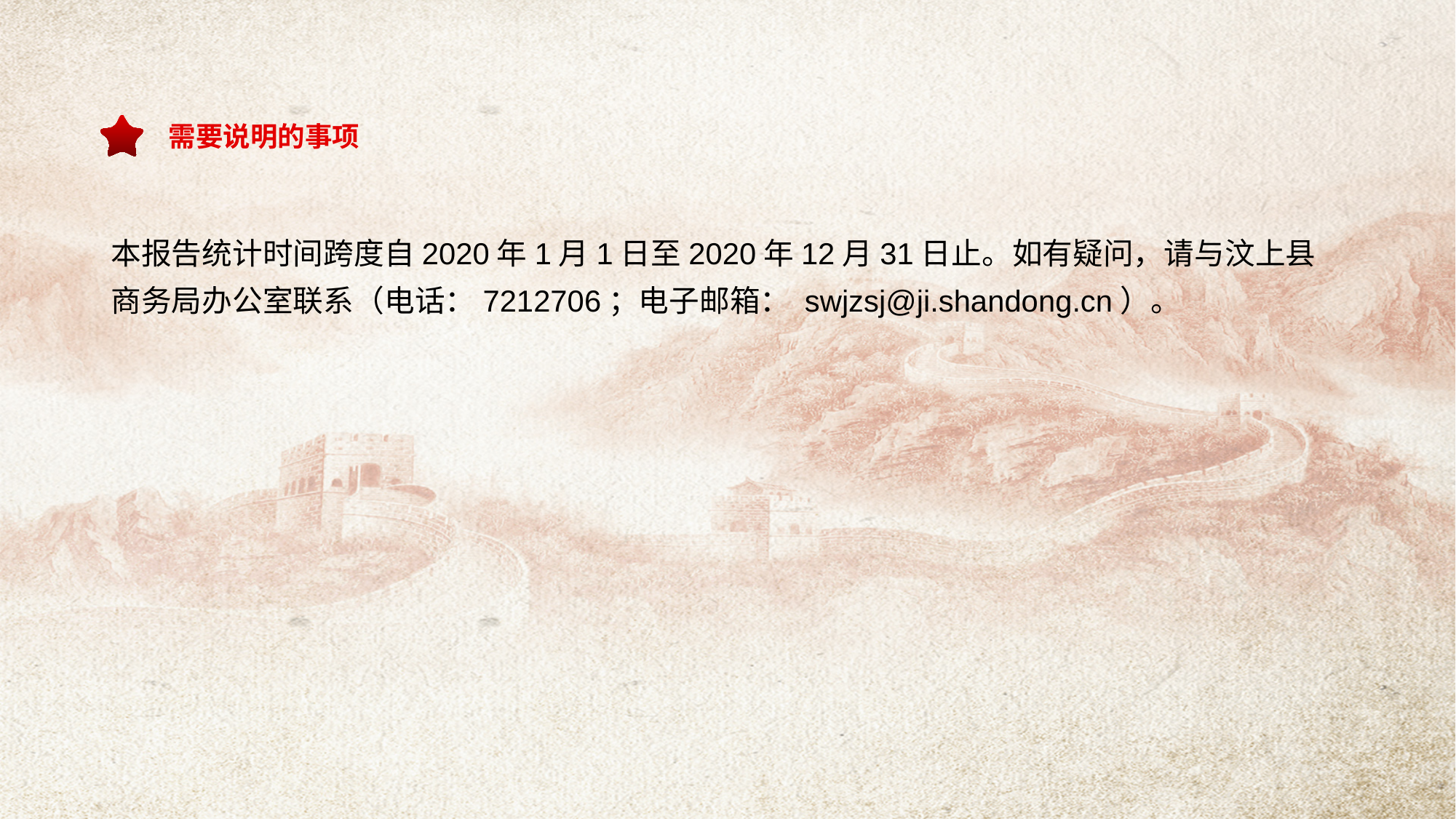

#

需要说明的事项
本报告统计时间跨度自2020年1月1日至2020年12月31日止。如有疑问，请与汶上县商务局办公室联系（电话：7212706；电子邮箱： swjzsj@ji.shandong.cn）。